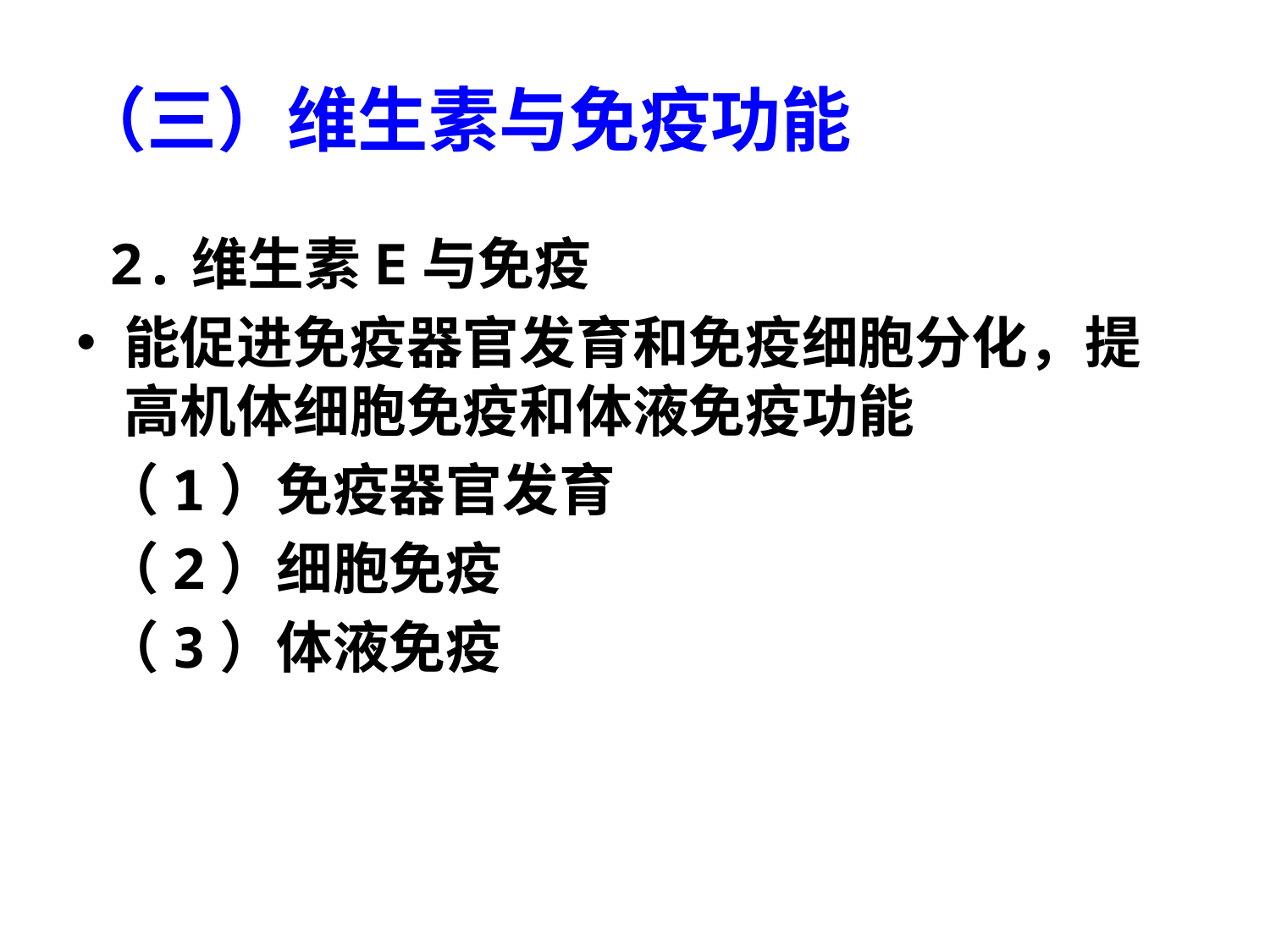

# （三）维生素与免疫功能
 2.维生素E与免疫
能促进免疫器官发育和免疫细胞分化，提高机体细胞免疫和体液免疫功能
 （1）免疫器官发育
 （2）细胞免疫
 （3）体液免疫